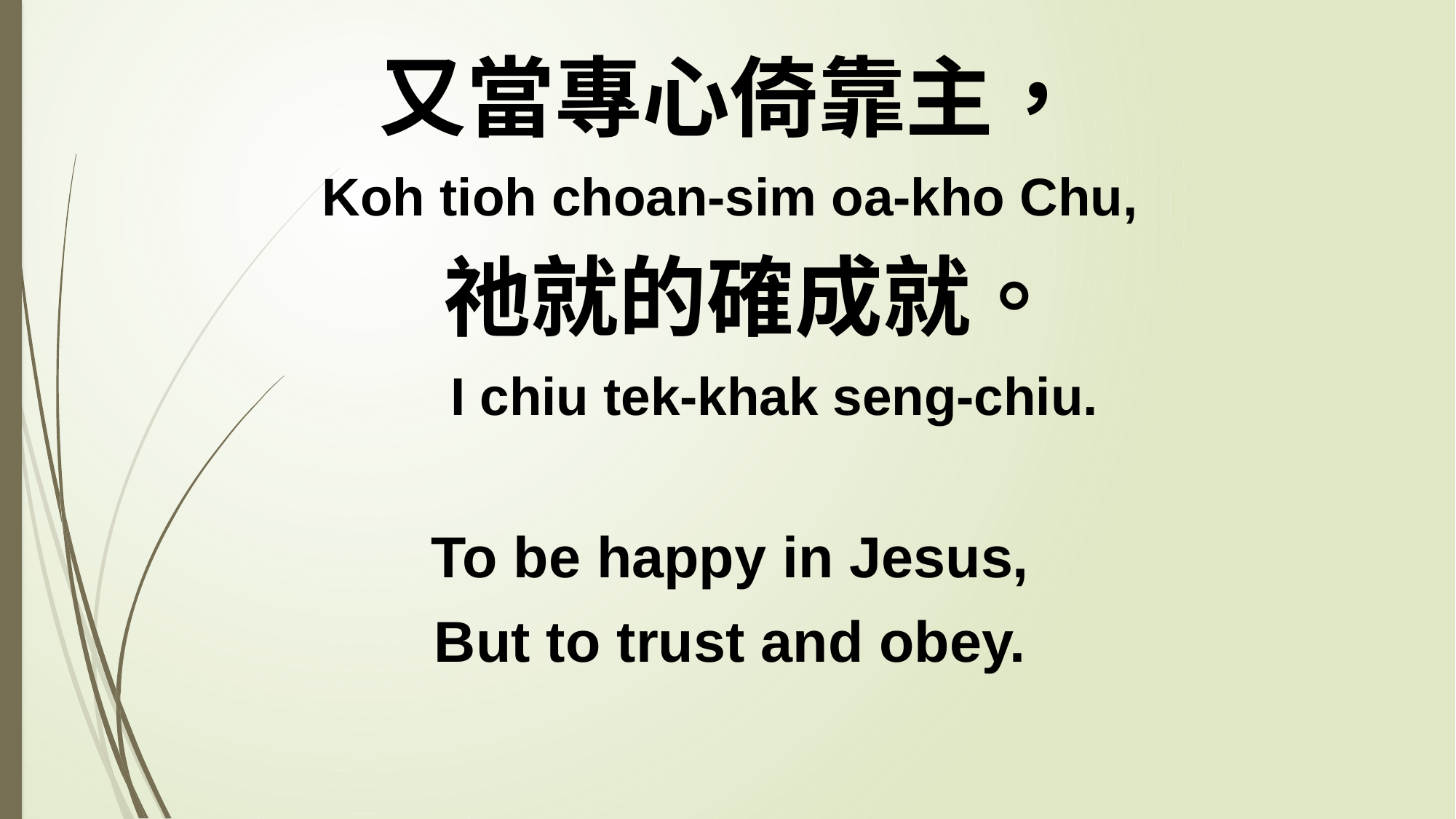

又當專心倚靠主，
Koh tioh choan-sim oa-kho Chu,
 祂就的確成就。
      I chiu tek-khak seng-chiu.

To be happy in Jesus,
But to trust and obey.